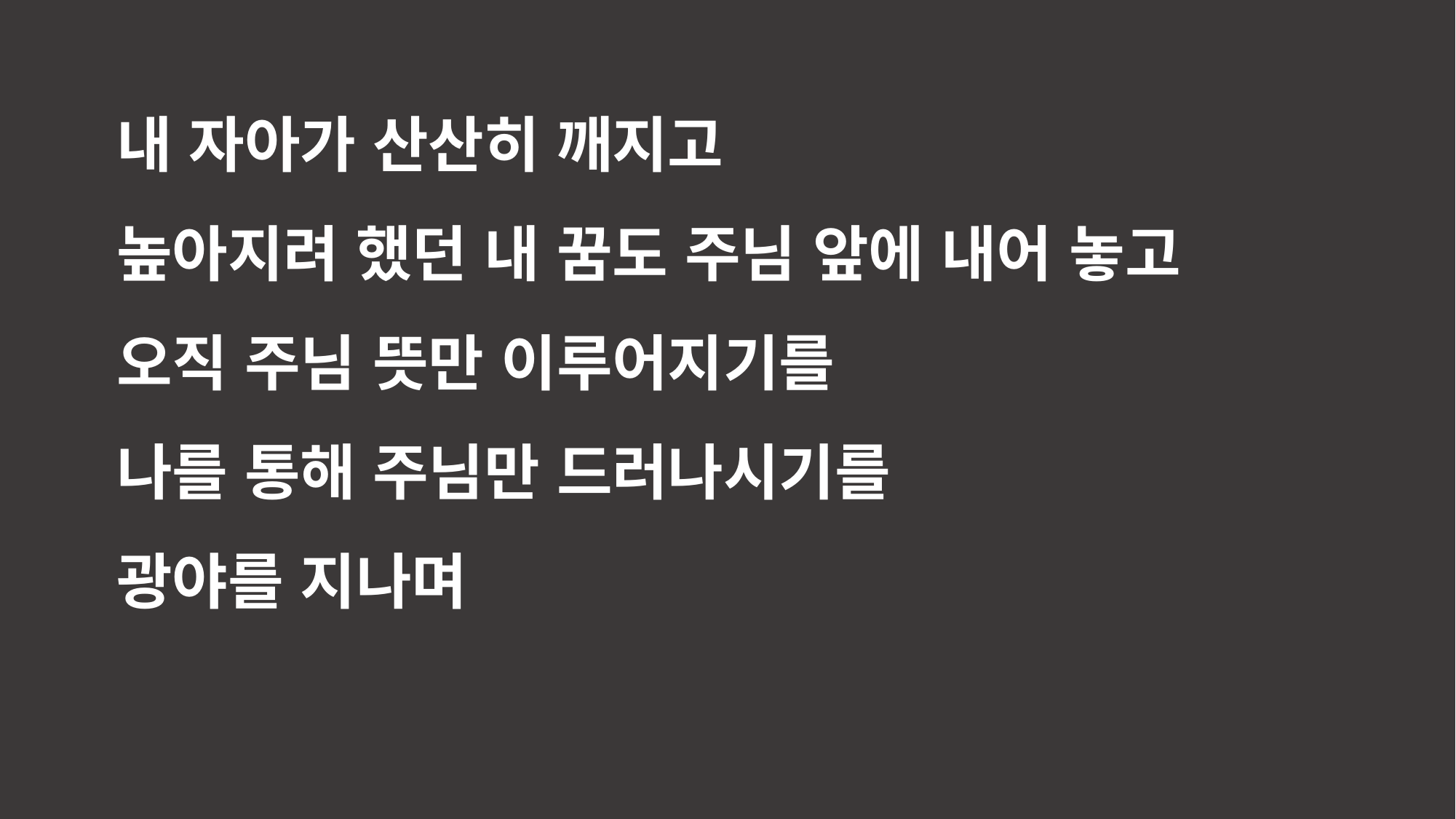

내 자아가 산산히 깨지고
높아지려 했던 내 꿈도 주님 앞에 내어 놓고
오직 주님 뜻만 이루어지기를
나를 통해 주님만 드러나시기를
광야를 지나며